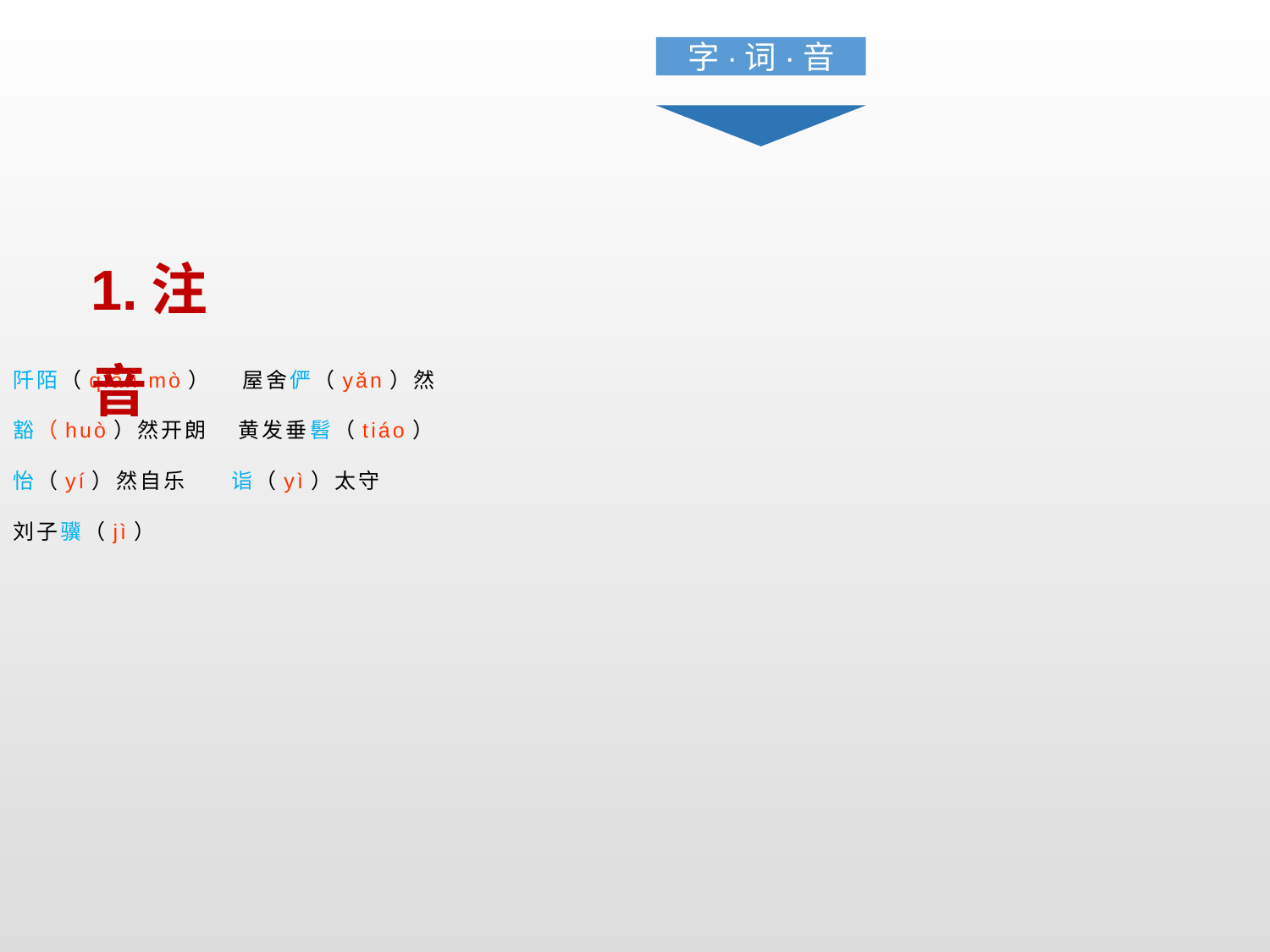

字·词·音

1.注音
阡陌（qiān mò）    屋舍俨（yǎn）然
豁（huò）然开朗    黄发垂髫（tiáo）
怡（yí）然自乐      诣（yì）太守
刘子骥（jì）